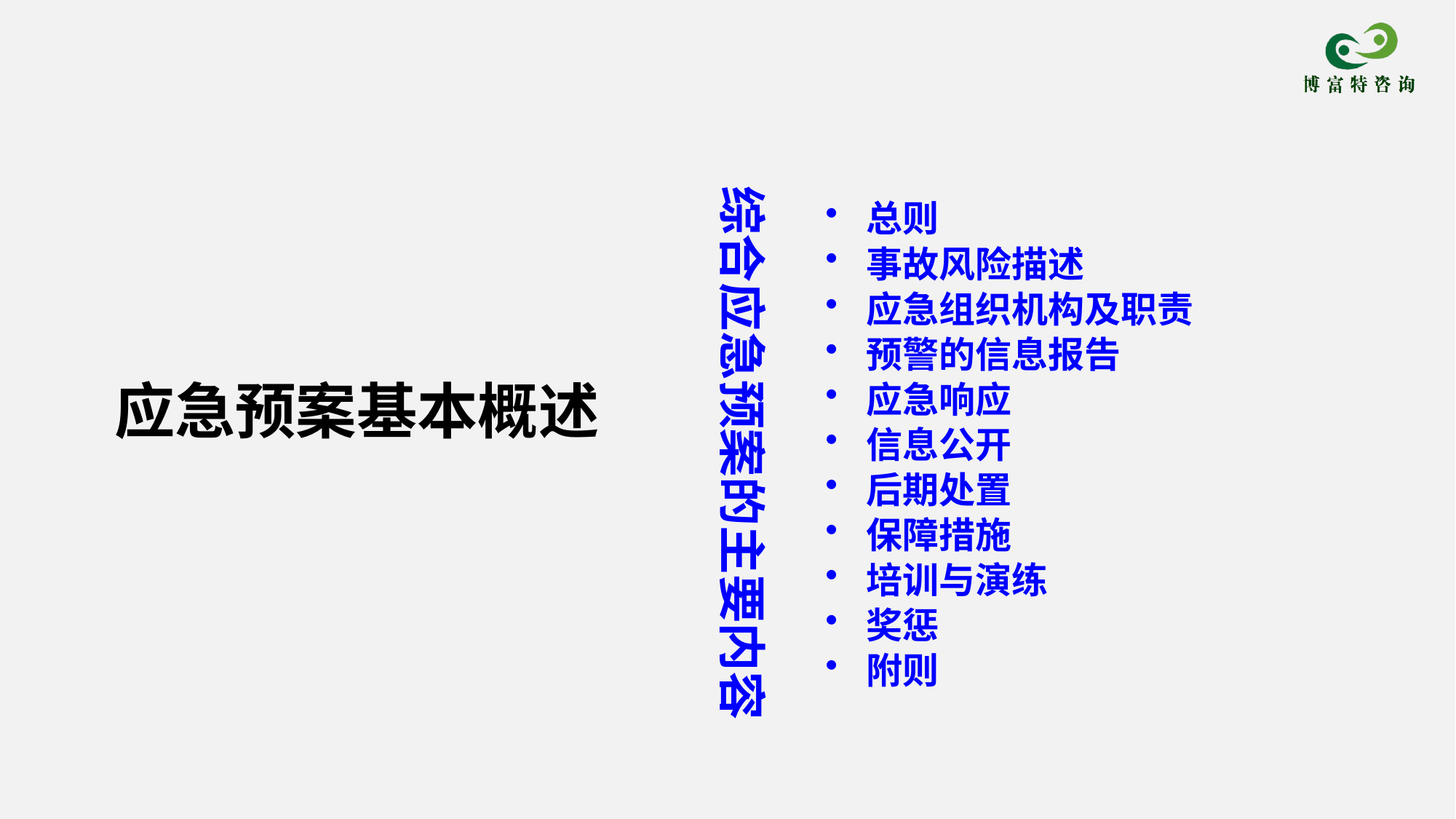

综合应急预案的主要内容
总则
事故风险描述
应急组织机构及职责
预警的信息报告
应急响应
信息公开
后期处置
保障措施
培训与演练
奖惩
附则
应急预案基本概述